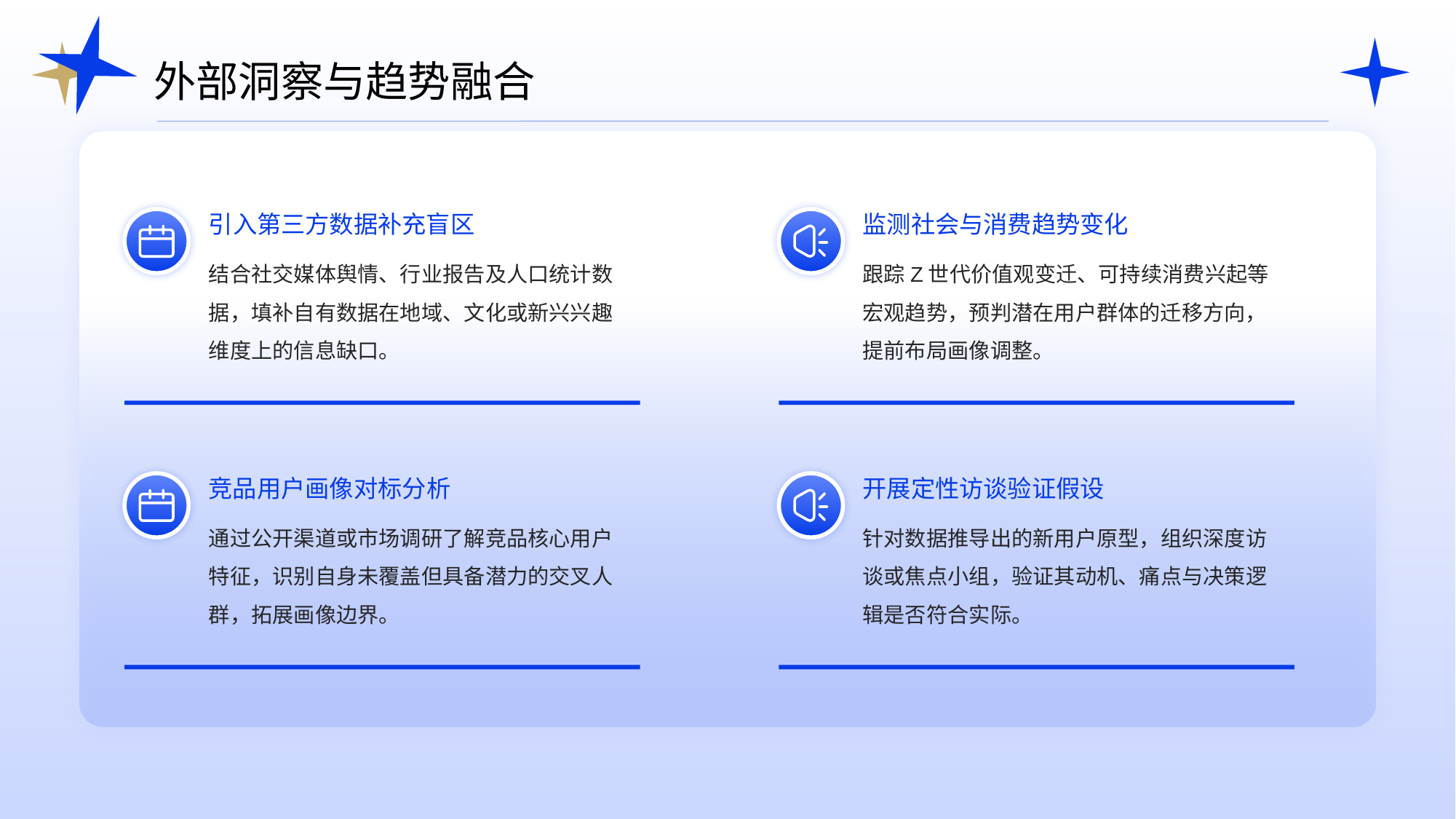

外部洞察与趋势融合

引入第三方数据补充盲区
监测社会与消费趋势变化

结合社交媒体舆情、行业报告及人口统计数据，填补自有数据在地域、文化或新兴兴趣维度上的信息缺口。
跟踪Z世代价值观变迁、可持续消费兴起等宏观趋势，预判潜在用户群体的迁移方向，提前布局画像调整。

竞品用户画像对标分析
开展定性访谈验证假设

通过公开渠道或市场调研了解竞品核心用户特征，识别自身未覆盖但具备潜力的交叉人群，拓展画像边界。
针对数据推导出的新用户原型，组织深度访谈或焦点小组，验证其动机、痛点与决策逻辑是否符合实际。